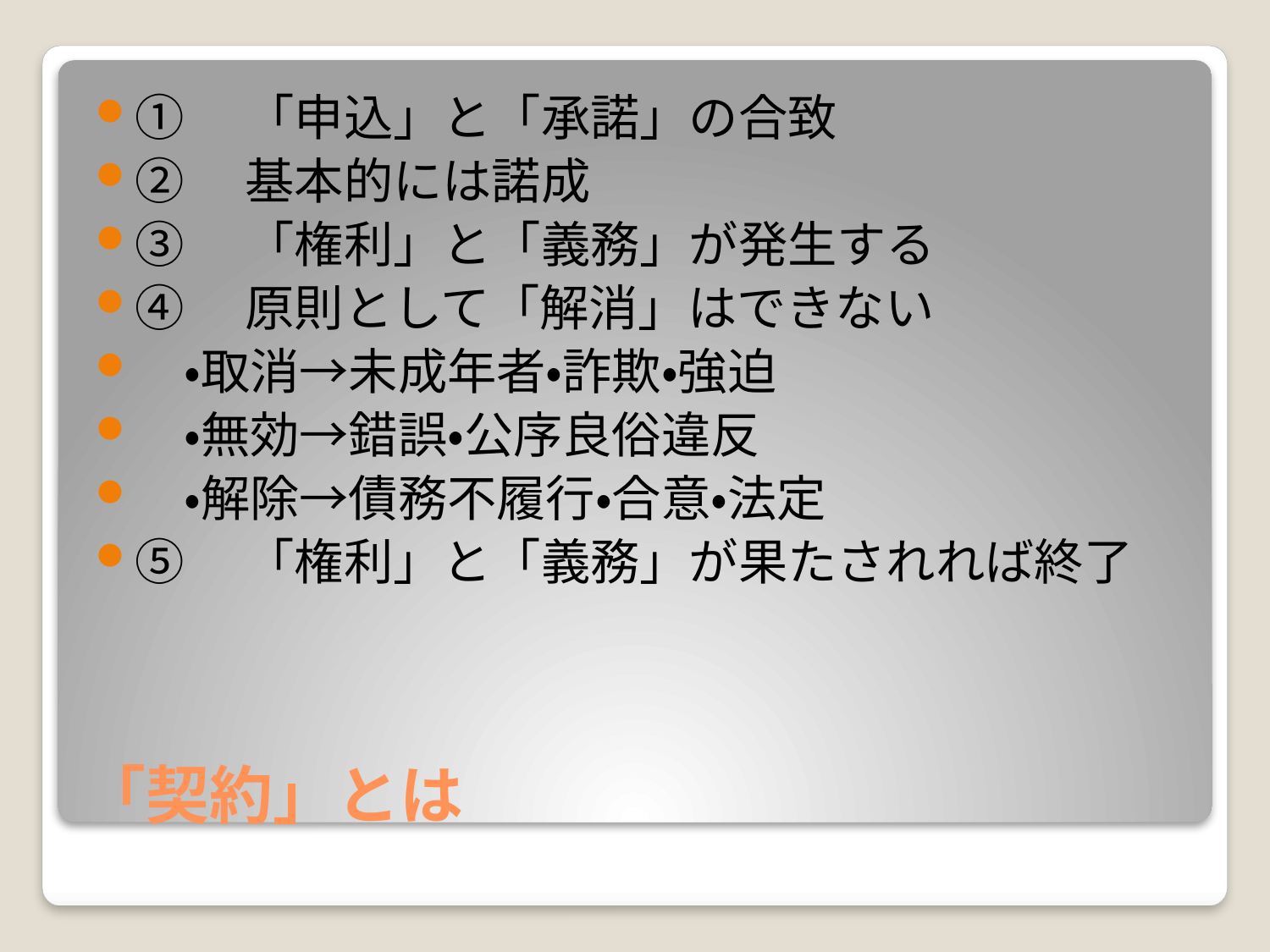

①　「申込」と「承諾」の合致
②　基本的には諾成
③　「権利」と「義務」が発生する
④　原則として「解消」はできない
　・取消→未成年者・詐欺・強迫
　・無効→錯誤・公序良俗違反
　・解除→債務不履行・合意・法定
⑤　「権利」と「義務」が果たされれば終了
# 「契約」とは